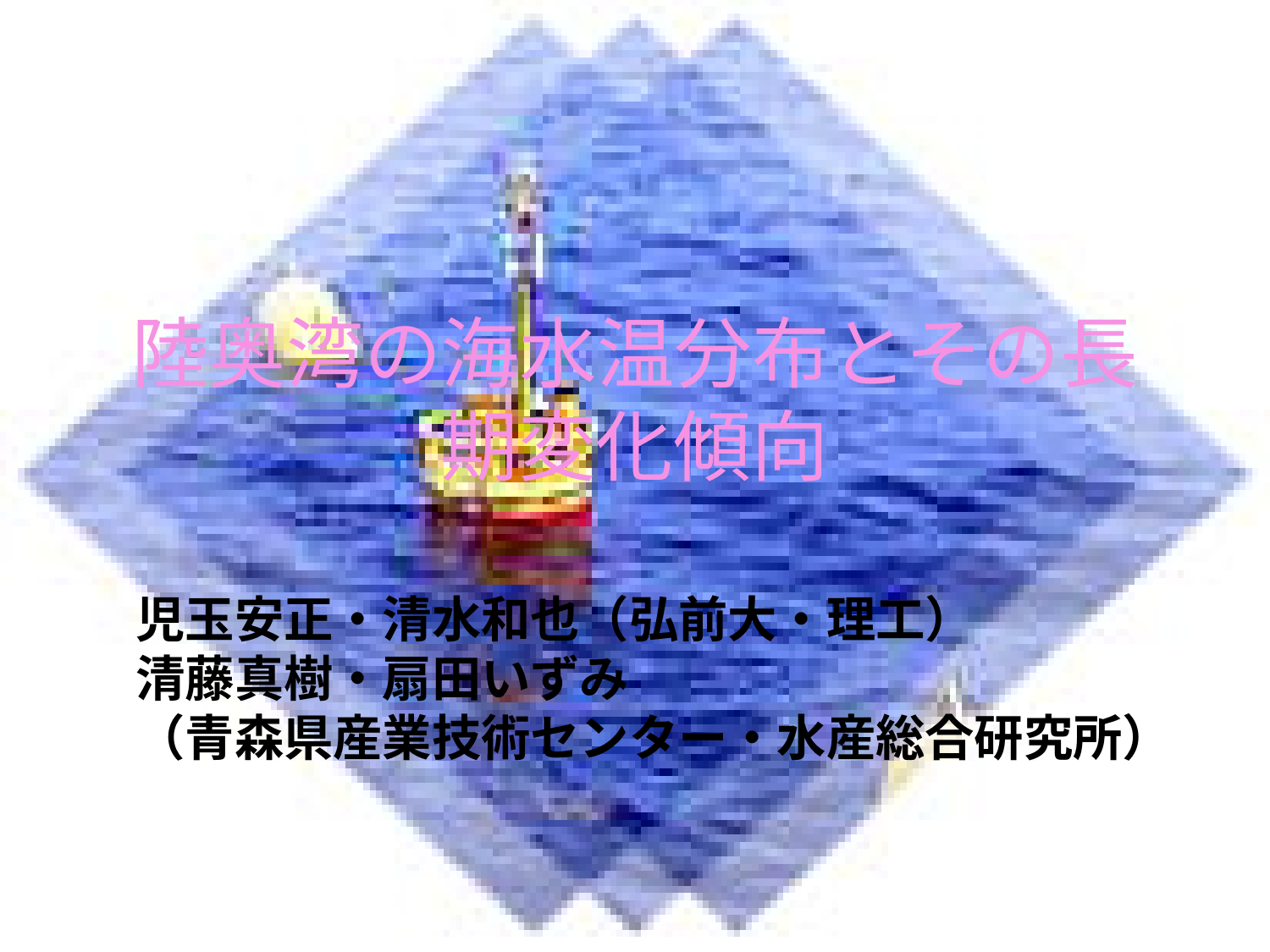

# 陸奥湾の海水温分布とその長期変化傾向
児玉安正・清水和也（弘前大・理工）
清藤真樹・扇田いずみ
（青森県産業技術センター・水産総合研究所）